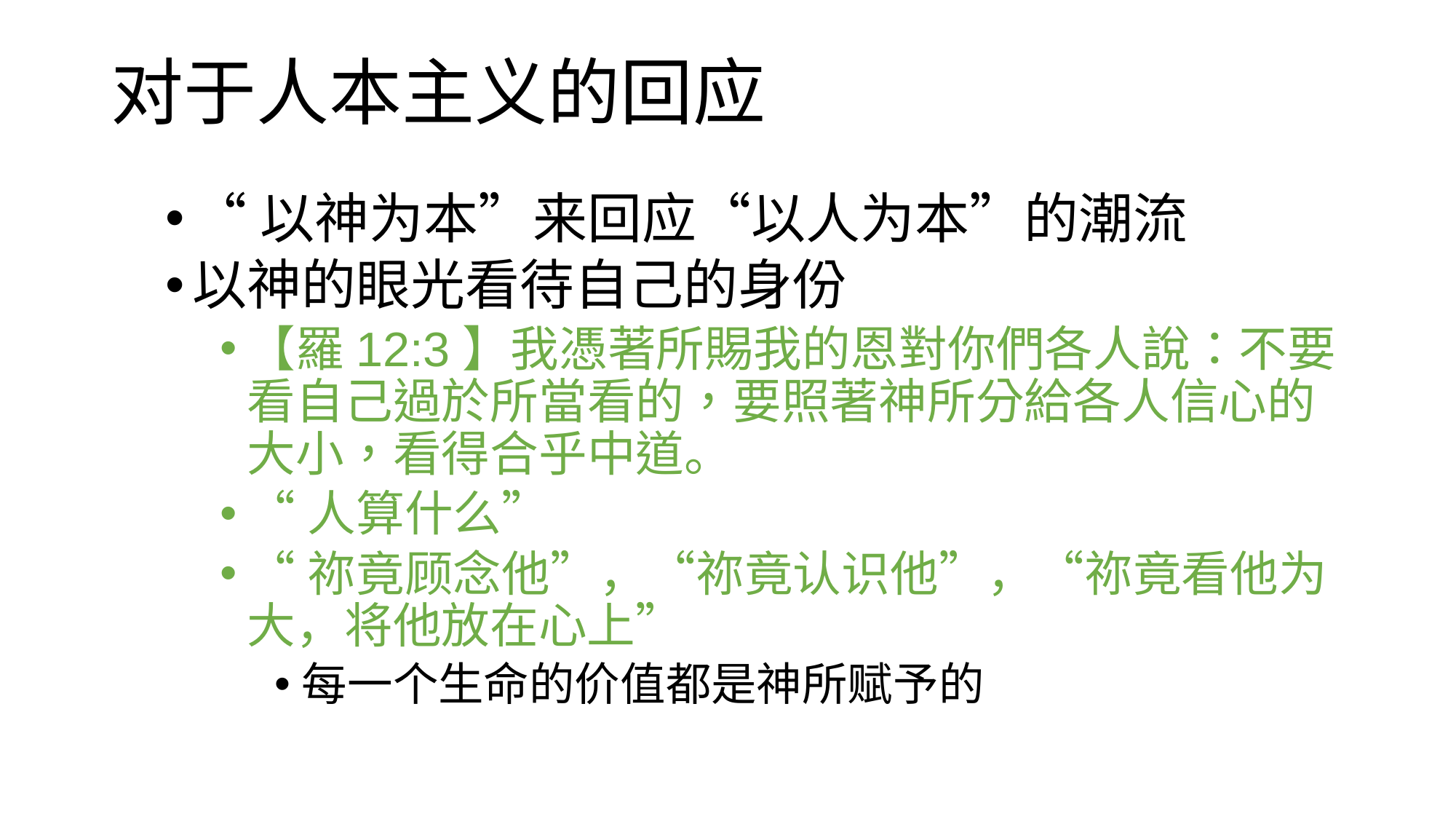

# 对于人本主义的回应
“以神为本”来回应“以人为本”的潮流
以神的眼光看待自己的身份
【羅12:3】我憑著所賜我的恩對你們各人說：不要看自己過於所當看的，要照著神所分給各人信心的大小，看得合乎中道。
“人算什么”
“祢竟顾念他”，“祢竟认识他”，“祢竟看他为大，将他放在心上”
每一个生命的价值都是神所赋予的